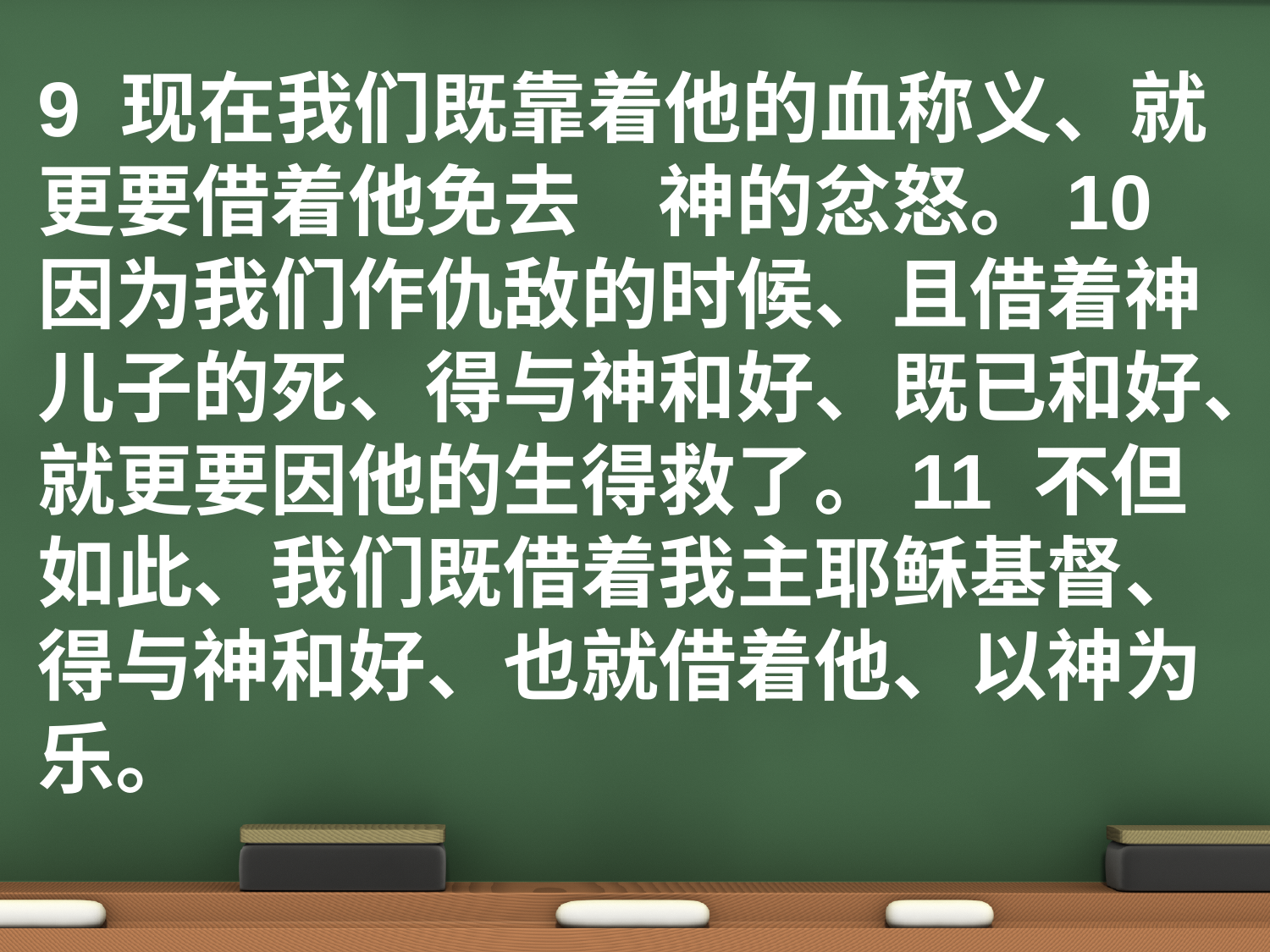

9 现在我们既靠着他的血称义、就更要借着他免去　神的忿怒。10 因为我们作仇敌的时候、且借着神儿子的死、得与神和好、既已和好、就更要因他的生得救了。11 不但如此、我们既借着我主耶稣基督、得与神和好、也就借着他、以神为乐。